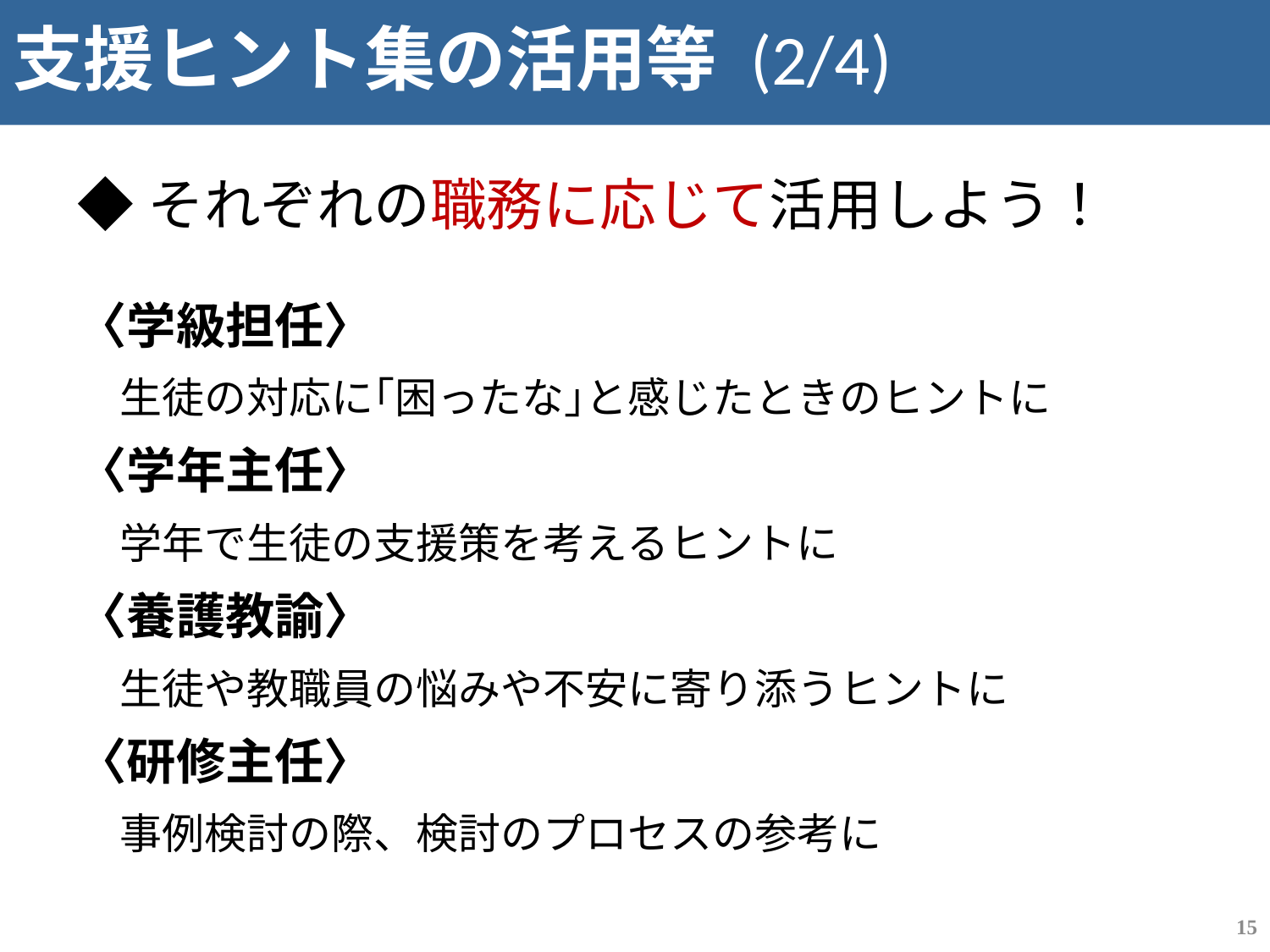

支援ヒント集の活用等 (2/4)
◆それぞれの職務に応じて活用しよう！

〈学級担任〉
　生徒の対応に｢困ったな｣と感じたときのヒントに
〈学年主任〉
　学年で生徒の支援策を考えるヒントに
〈養護教諭〉
　生徒や教職員の悩みや不安に寄り添うヒントに
〈研修主任〉
　事例検討の際、検討のプロセスの参考に
15